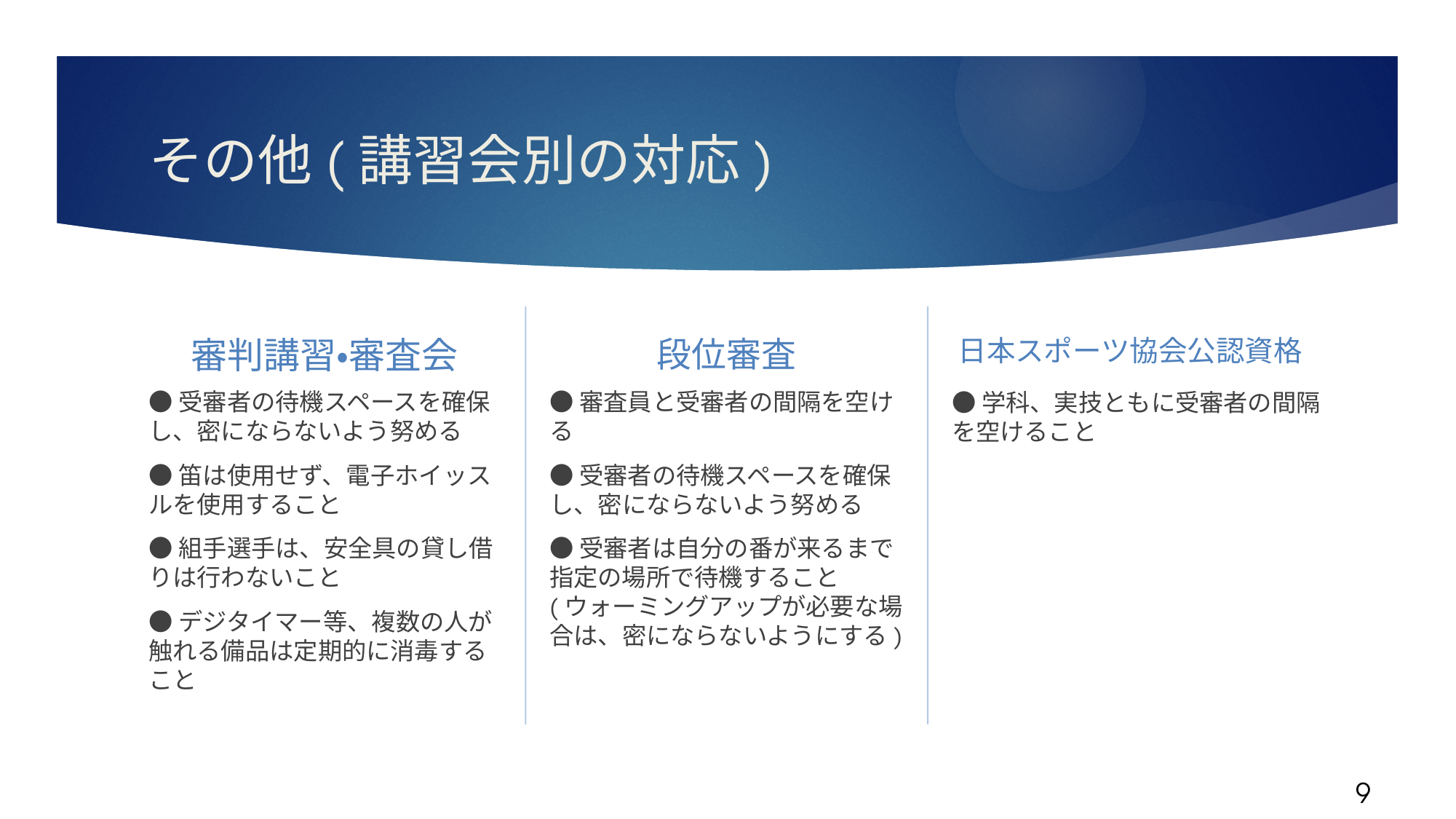

# その他(講習会別の対応)
日本スポーツ協会公認資格
段位審査
審判講習・審査会
●受審者の待機スペースを確保し、密にならないよう努める
●笛は使用せず、電子ホイッスルを使用すること
●組手選手は、安全具の貸し借りは行わないこと
●デジタイマー等、複数の人が触れる備品は定期的に消毒すること
●審査員と受審者の間隔を空ける
●受審者の待機スペースを確保し、密にならないよう努める
●受審者は自分の番が来るまで指定の場所で待機すること(ウォーミングアップが必要な場合は、密にならないようにする)
●学科、実技ともに受審者の間隔を空けること